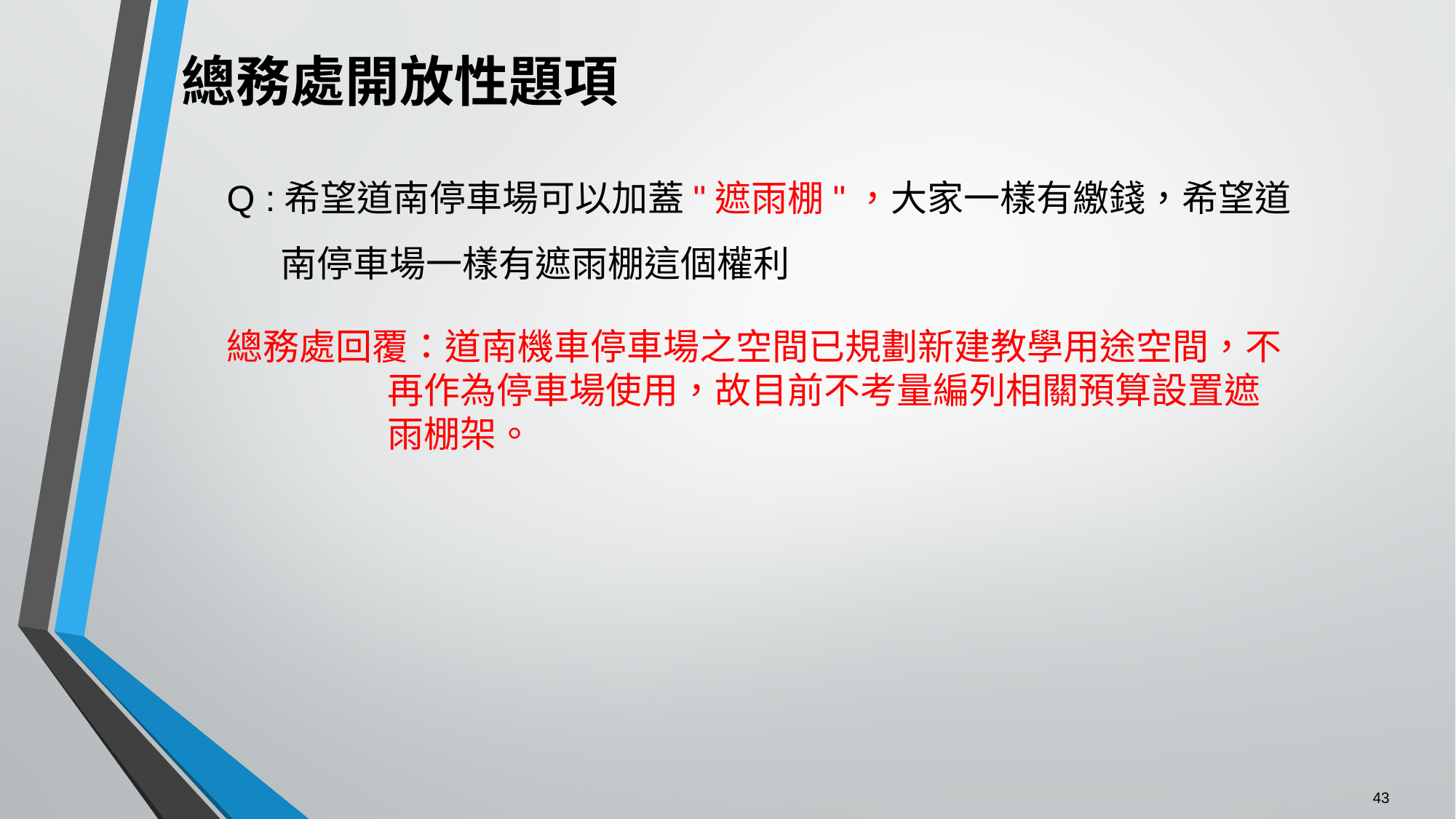

總務處開放性題項
Q :希望道南停車場可以加蓋"遮雨棚"，大家一樣有繳錢，希望道南停車場一樣有遮雨棚這個權利
總務處回覆：道南機車停車場之空間已規劃新建教學用途空間，不再作為停車場使用，故目前不考量編列相關預算設置遮雨棚架。
43